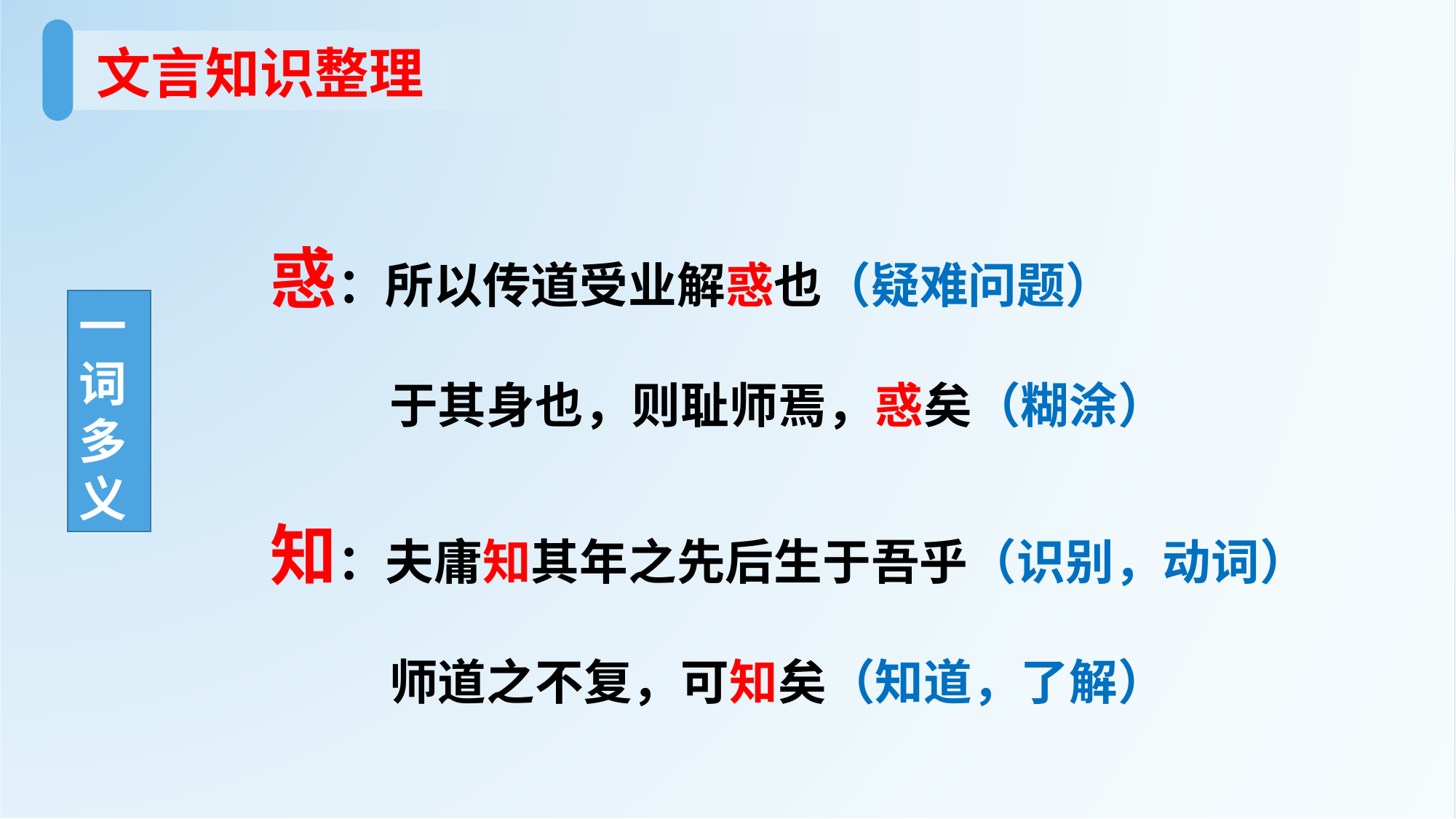

文言知识整理
惑：所以传道受业解惑也（疑难问题）
　　  于其身也，则耻师焉，惑矣（糊涂）
知：夫庸知其年之先后生于吾乎（识别，动词）
　　  师道之不复，可知矣（知道，了解）
一 词 多 义